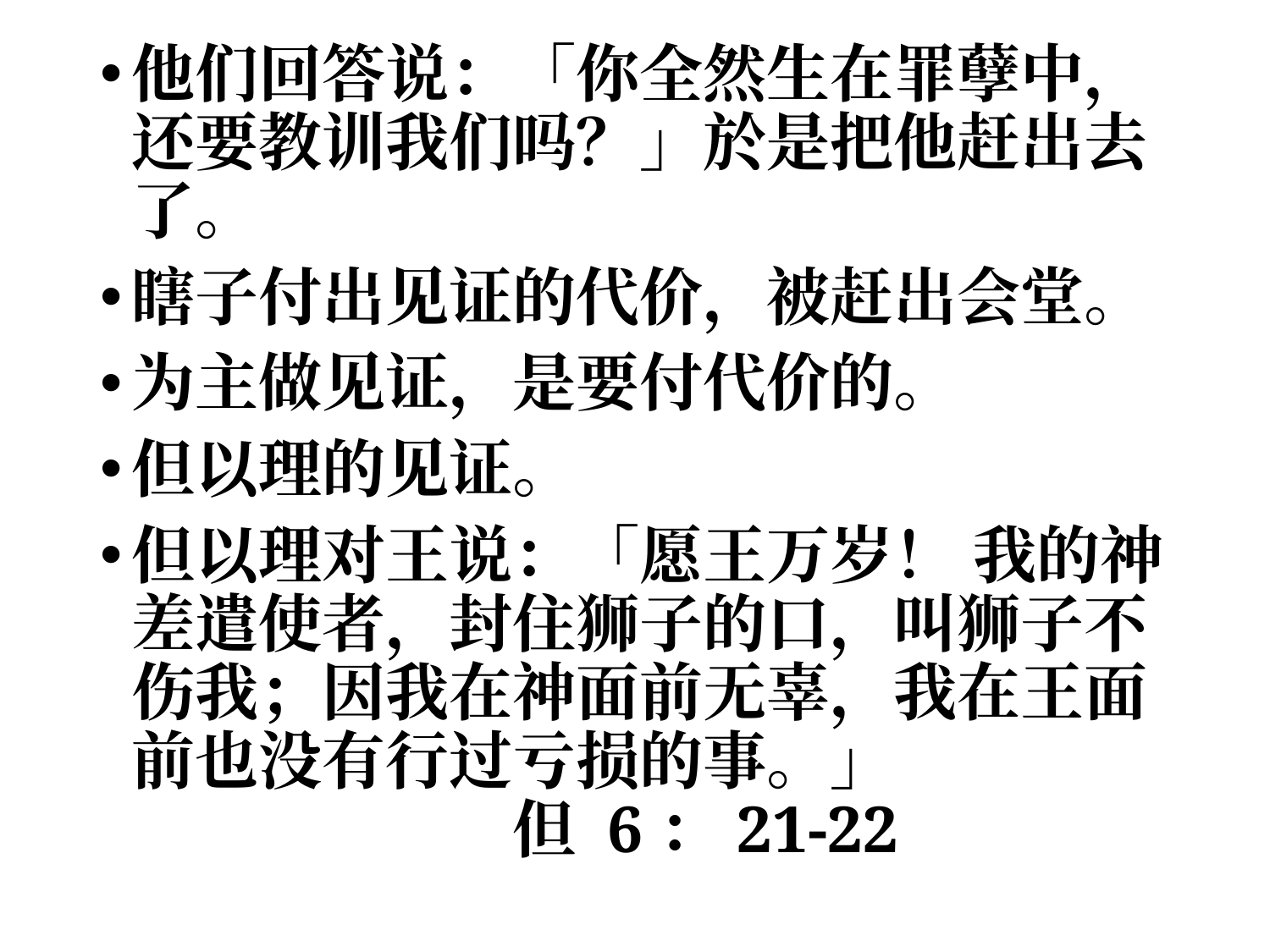

他们回答说：「你全然生在罪孽中，还要教训我们吗？」於是把他赶出去了。
瞎子付出见证的代价，被赶出会堂。
为主做见证，是要付代价的。
但以理的见证。
但以理对王说：「愿王万岁！ 我的神差遣使者，封住狮子的口，叫狮子不伤我；因我在神面前无辜，我在王面前也没有行过亏损的事。」 					但 6：21-22